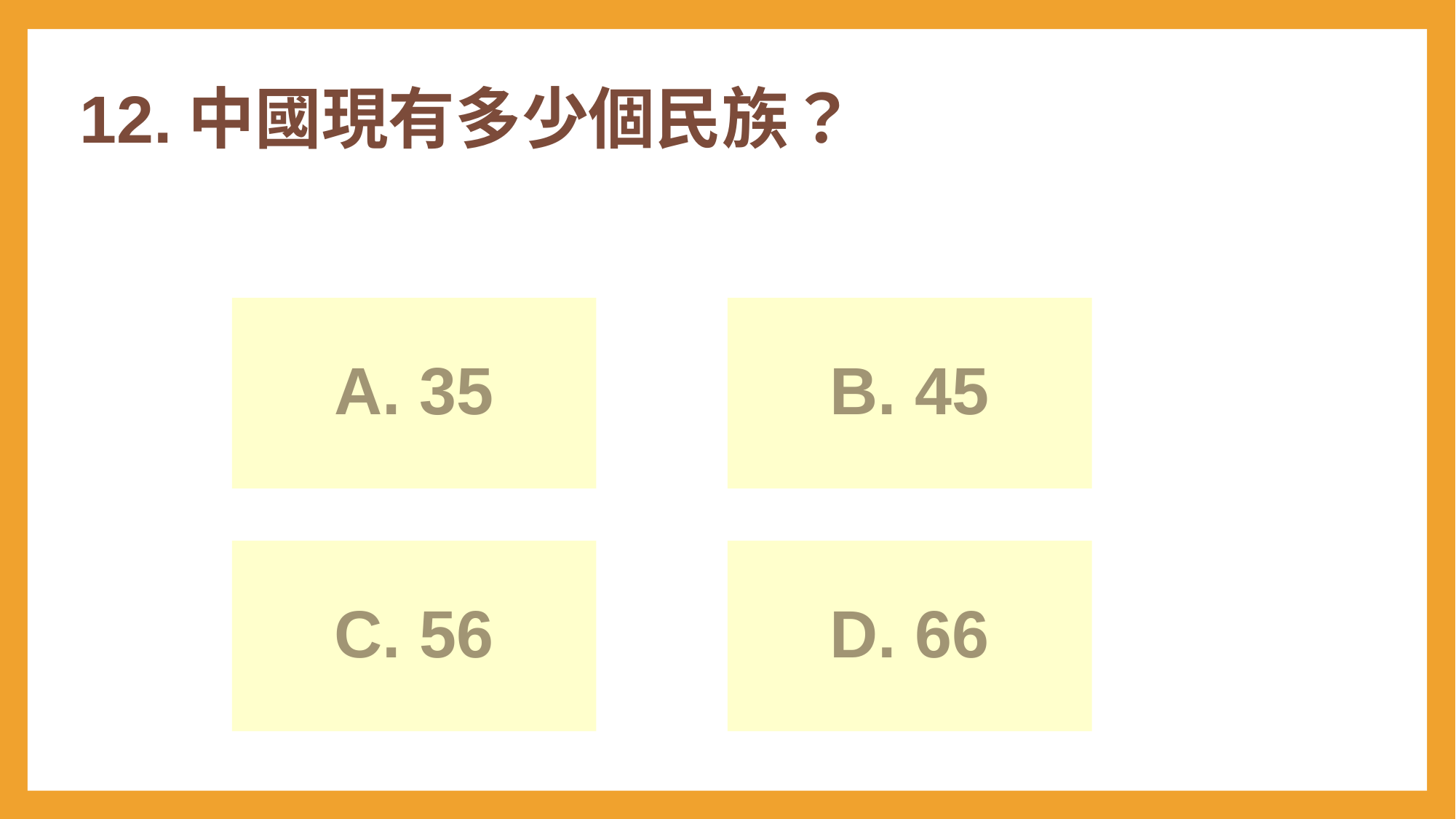

# 12.中國現有多少個民族？

A. 35
B. 45
C. 56
D. 66